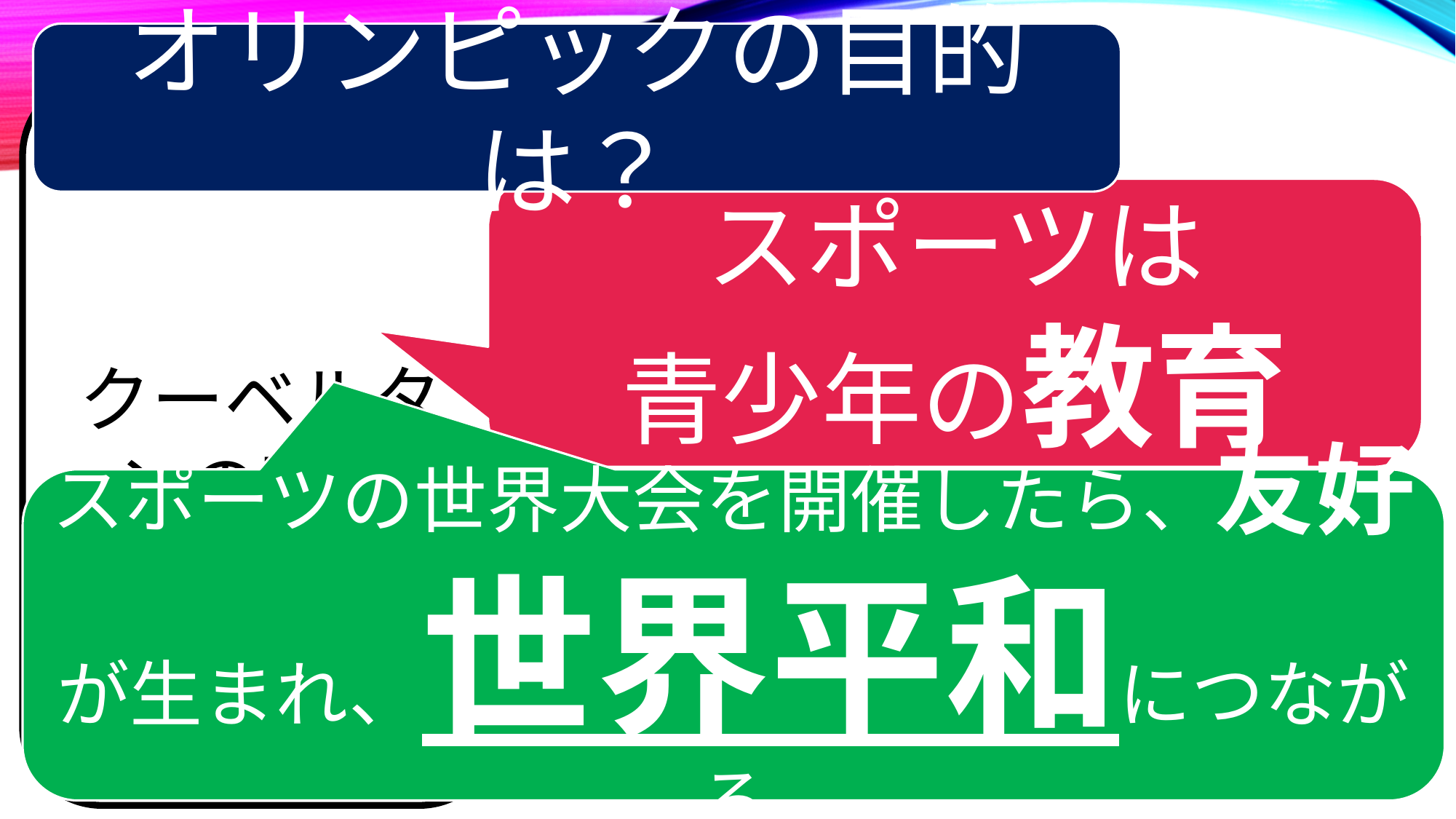

オリンピックの目的は？
クーベルタンの画像
#
スポーツは
青少年の教育

スポーツの世界大会を開催したら、友好が生まれ、世界平和につながる